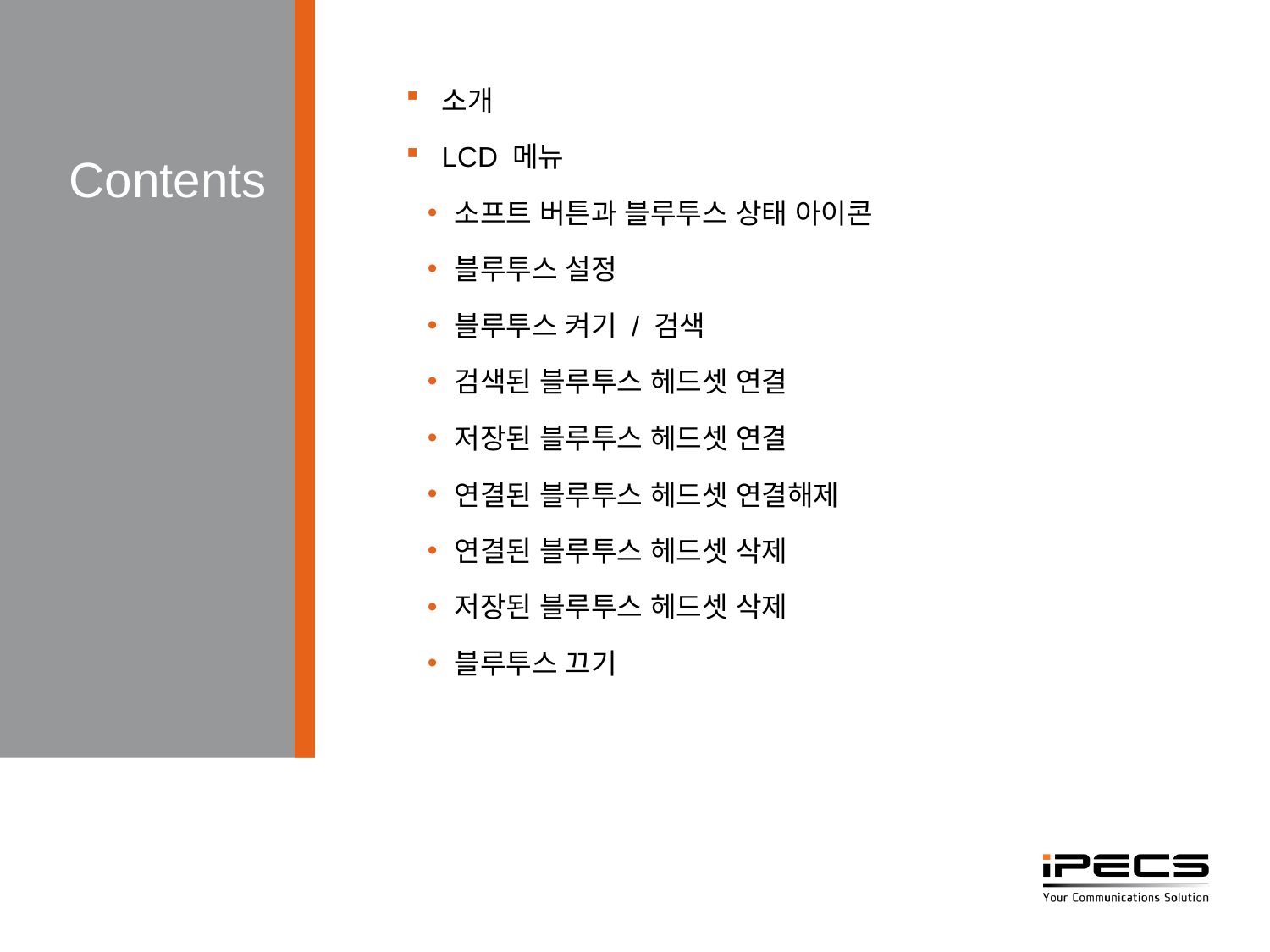

소개
LCD 메뉴
소프트 버튼과 블루투스 상태 아이콘
블루투스 설정
블루투스 켜기 / 검색
검색된 블루투스 헤드셋 연결
저장된 블루투스 헤드셋 연결
연결된 블루투스 헤드셋 연결해제
연결된 블루투스 헤드셋 삭제
저장된 블루투스 헤드셋 삭제
블루투스 끄기
# Contents